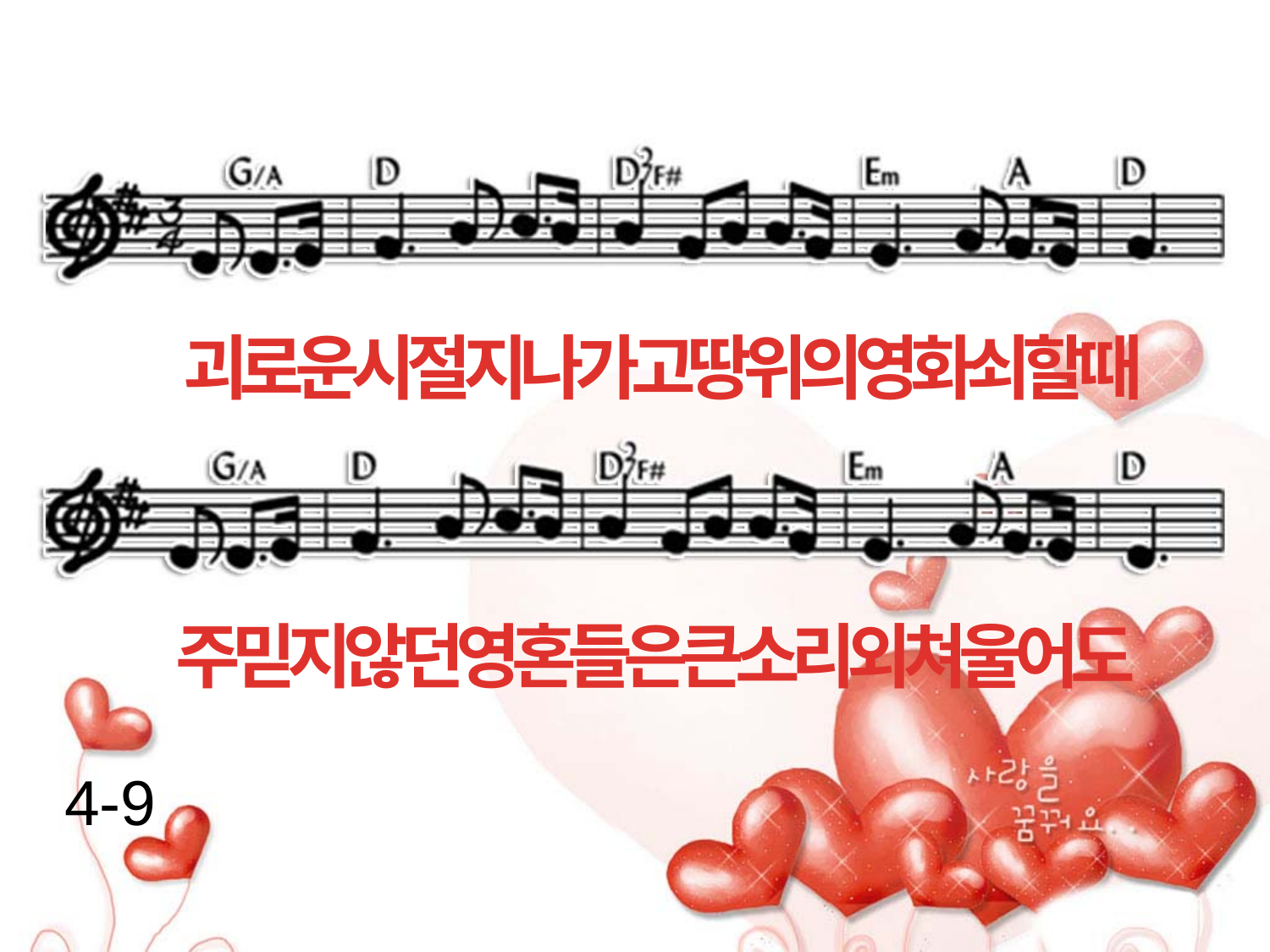

괴로운시절지나가고땅위의영화쇠할때
주믿지않던영혼들은큰소리외쳐울어도
4-9